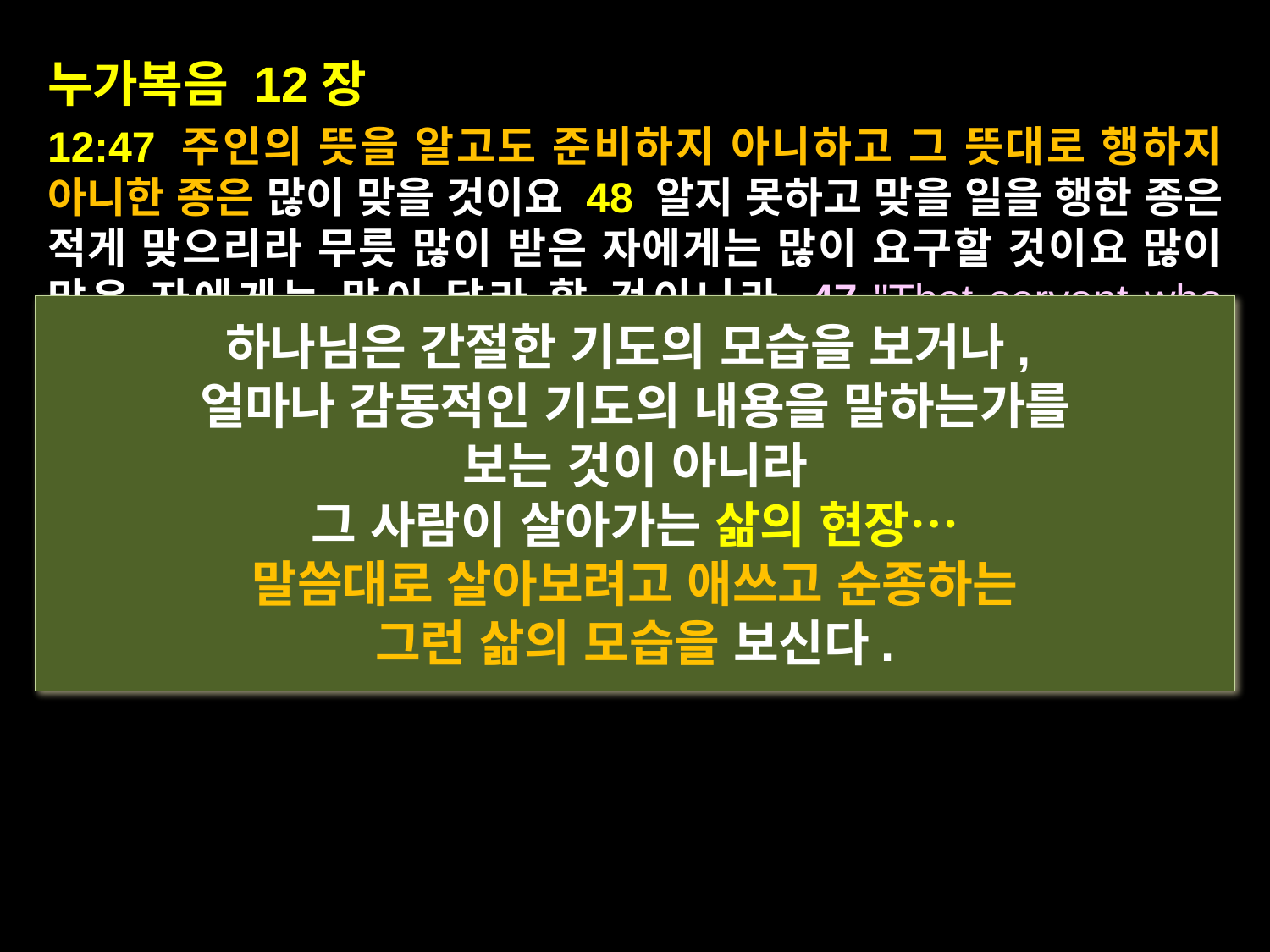

누가복음 12장

12:47 주인의 뜻을 알고도 준비하지 아니하고 그 뜻대로 행하지 아니한 종은 많이 맞을 것이요 48 알지 못하고 맞을 일을 행한 종은 적게 맞으리라 무릇 많이 받은 자에게는 많이 요구할 것이요 많이 맡은 자에게는 많이 달라 할 것이니라 47 "That servant who knows his master's will and does not get ready or does not do what his master wants will be beaten with many blows. 48 But the one who does not know and does things deserving punishment will be beaten with few blows. From everyone who has been given much, much will be demanded; and from the one who has been entrusted with much, much more will be asked.
하나님은 간절한 기도의 모습을 보거나,
얼마나 감동적인 기도의 내용을 말하는가를
보는 것이 아니라
그 사람이 살아가는 삶의 현장…
말씀대로 살아보려고 애쓰고 순종하는
그런 삶의 모습을 보신다.